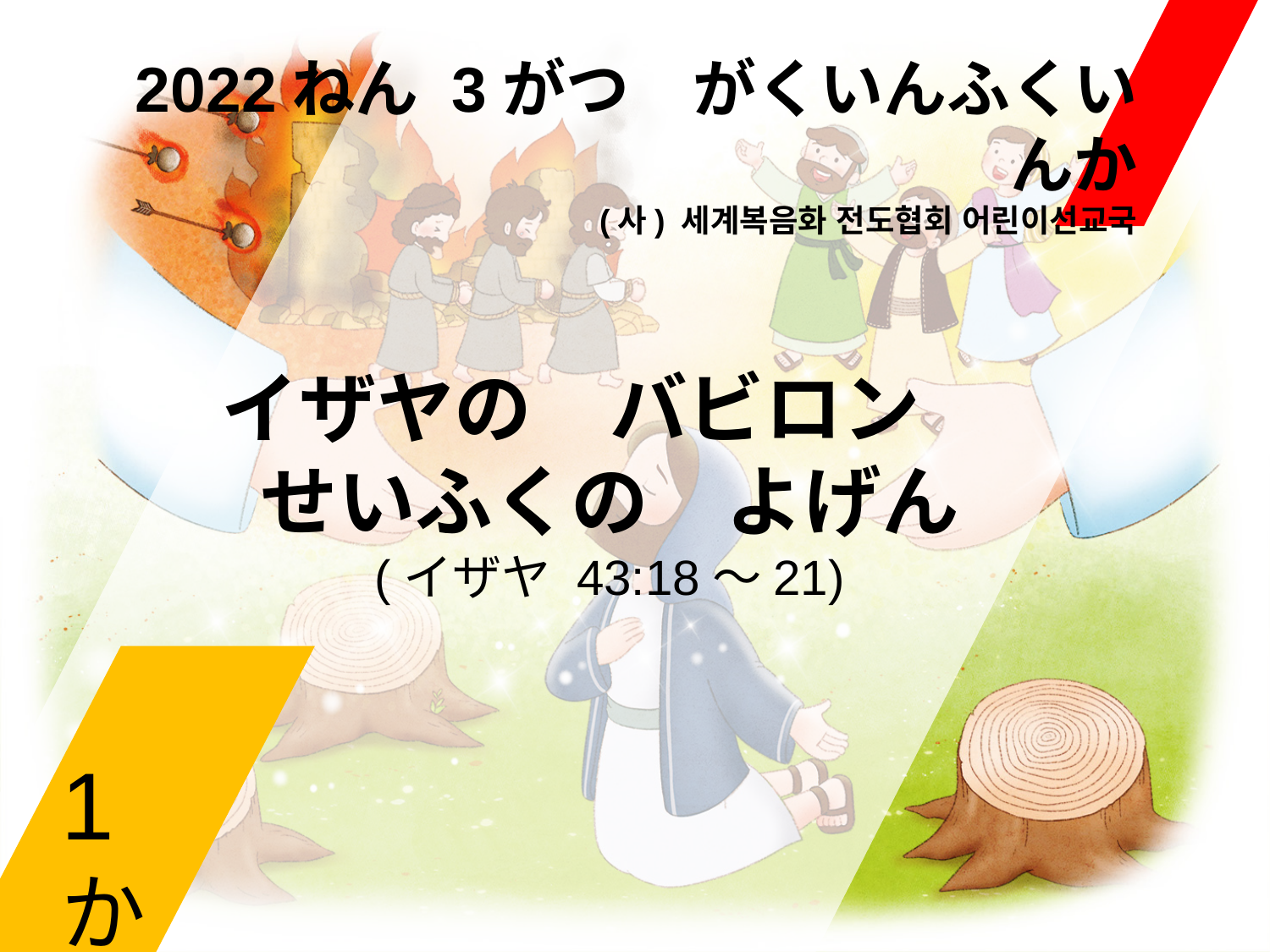

2022ねん 3がつ　がくいんふくいんか
(사) 세계복음화 전도협회 어린이선교국
イザヤの　バビロン
せいふくの　よげん
(イザヤ 43:18～21)

1か